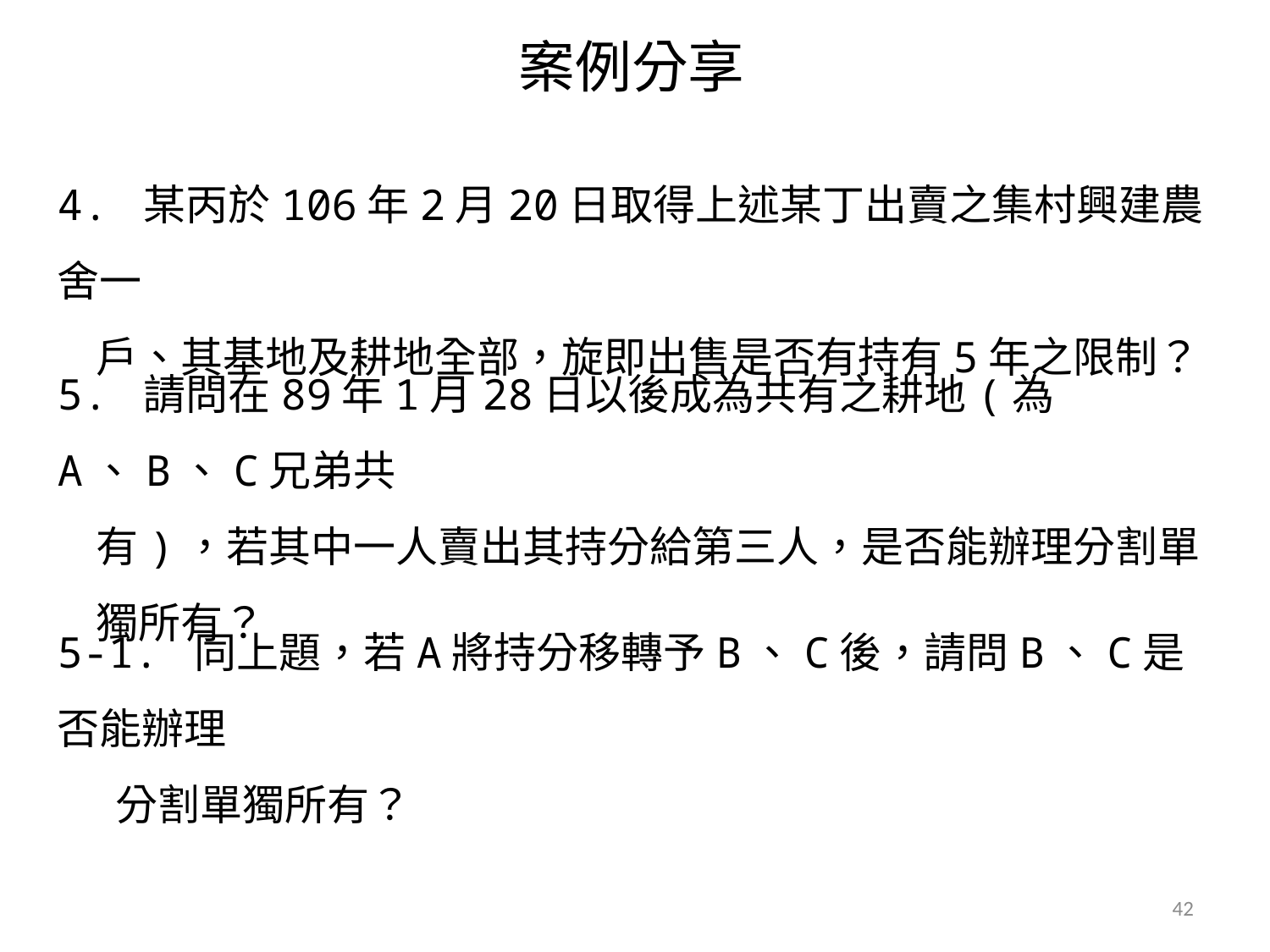

案例分享
4. 某丙於106年2月20日取得上述某丁出賣之集村興建農舍一
   戶、其基地及耕地全部，旋即出售是否有持有5年之限制？
5. 請問在89年1月28日以後成為共有之耕地(為A、B、C兄弟共
   有)，若其中一人賣出其持分給第三人，是否能辦理分割單
   獨所有？
5-1. 同上題，若A將持分移轉予B、C後，請問B、C是否能辦理
     分割單獨所有？
42